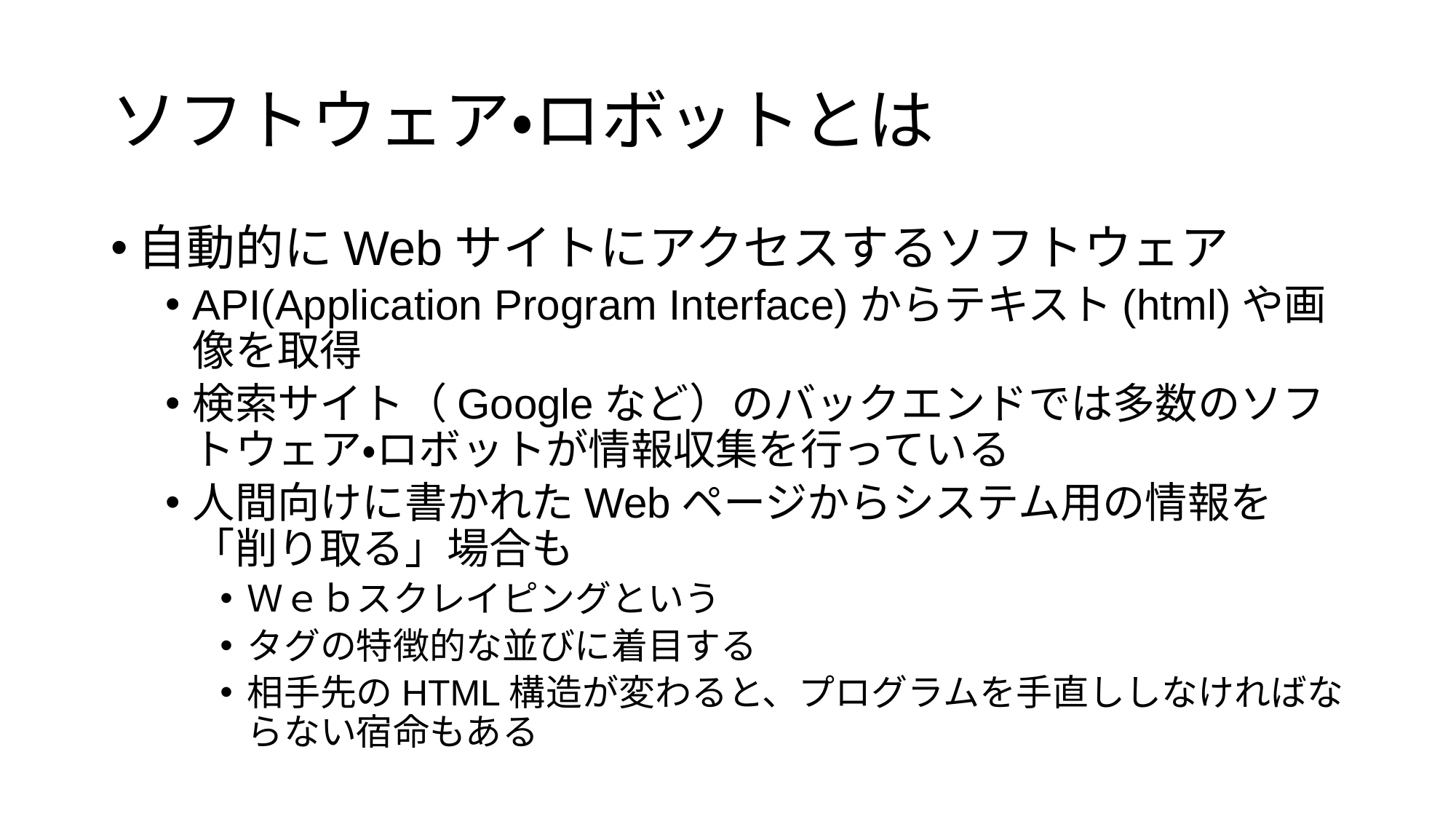

# ソフトウェア・ロボットとは
自動的にWebサイトにアクセスするソフトウェア
API(Application Program Interface)からテキスト(html)や画像を取得
検索サイト（Googleなど）のバックエンドでは多数のソフトウェア・ロボットが情報収集を行っている
人間向けに書かれたWebページからシステム用の情報を「削り取る」場合も
Ｗｅｂスクレイピングという
タグの特徴的な並びに着目する
相手先のHTML構造が変わると、プログラムを手直ししなければならない宿命もある